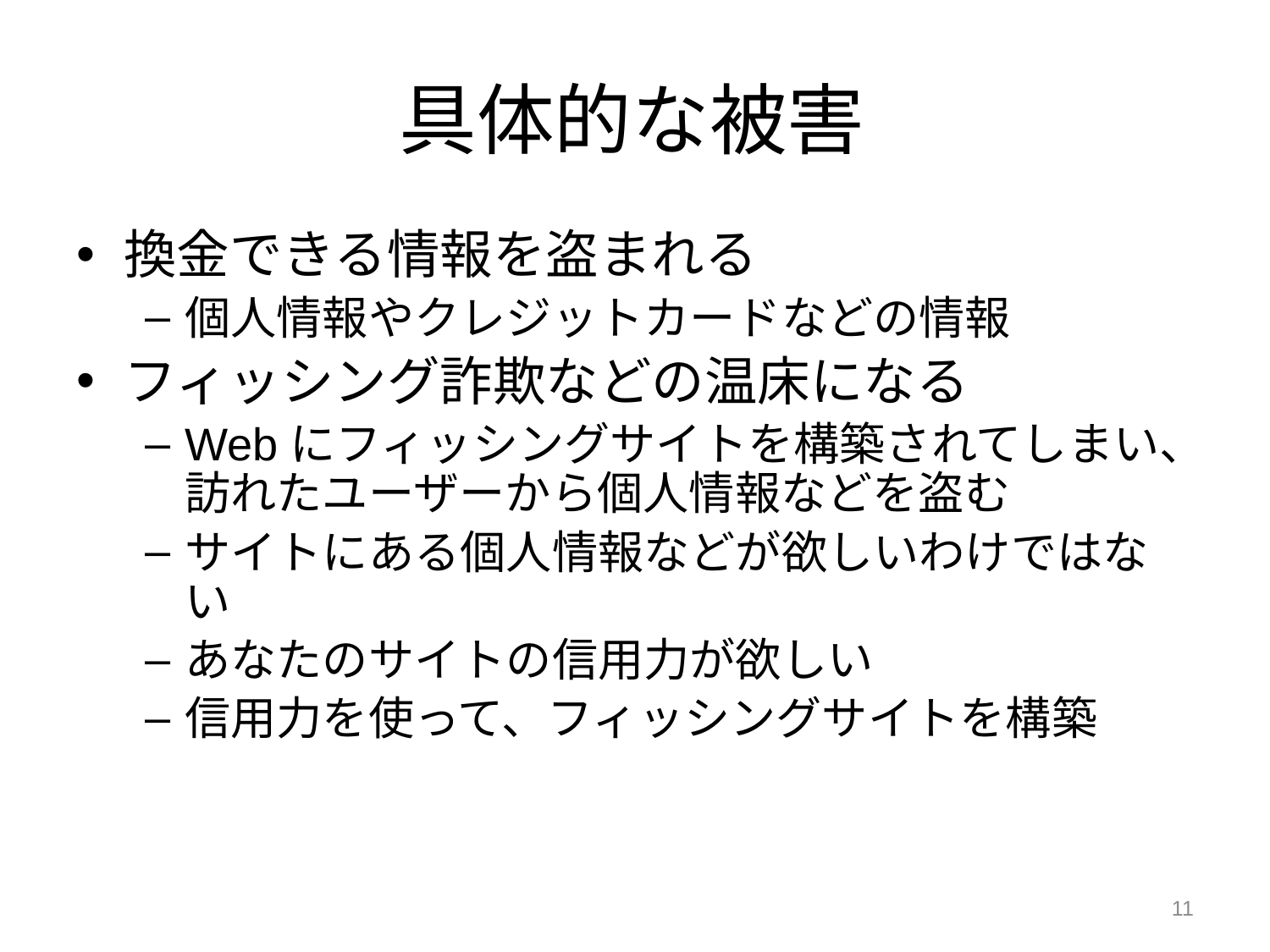

# 具体的な被害
換金できる情報を盗まれる
個人情報やクレジットカードなどの情報
フィッシング詐欺などの温床になる
Webにフィッシングサイトを構築されてしまい、訪れたユーザーから個人情報などを盗む
サイトにある個人情報などが欲しいわけではない
あなたのサイトの信用力が欲しい
信用力を使って、フィッシングサイトを構築
11